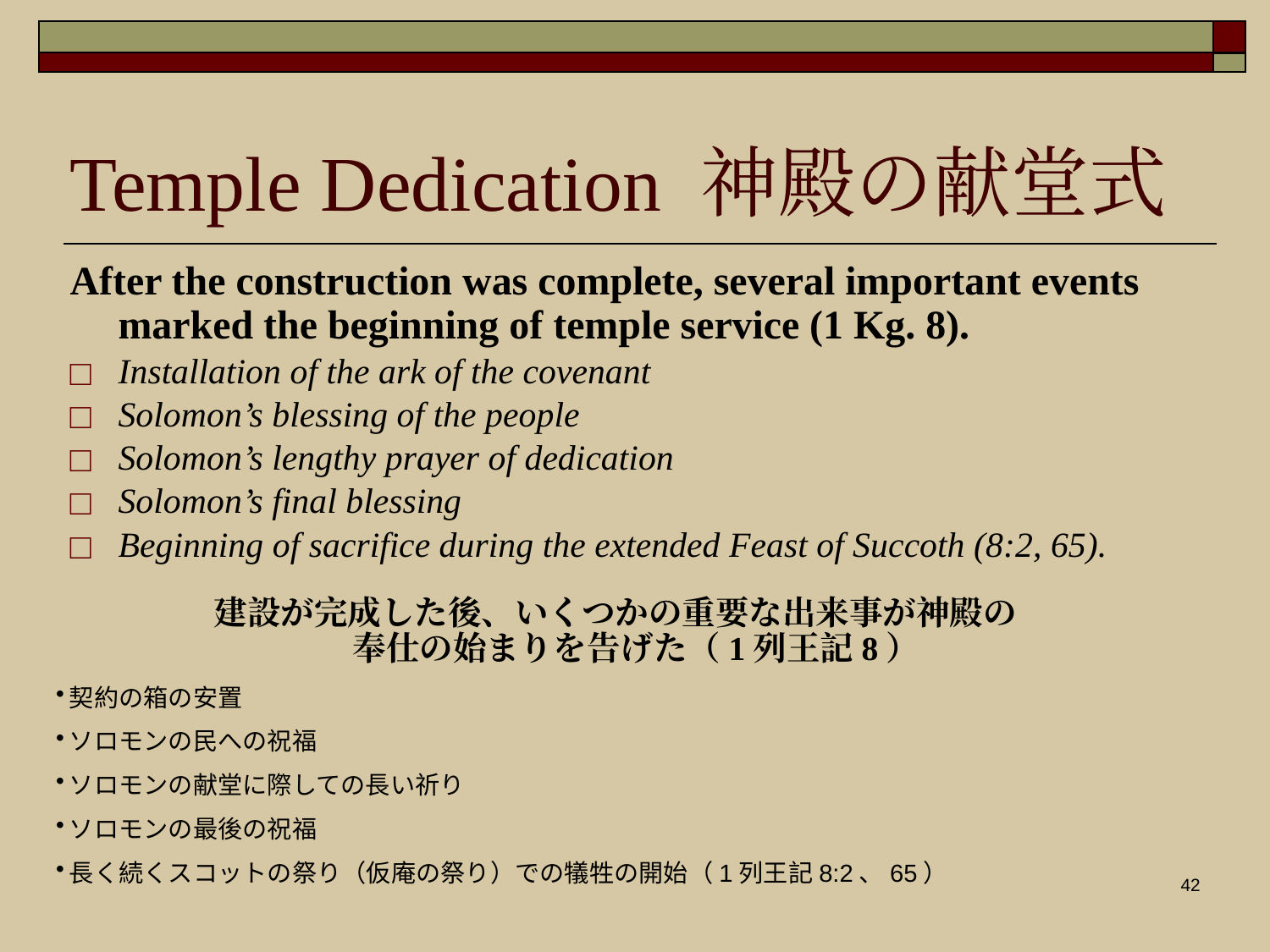

# Temple Dedication 神殿の献堂式
After the construction was complete, several important events marked the beginning of temple service (1 Kg. 8).
Installation of the ark of the covenant
Solomon’s blessing of the people
Solomon’s lengthy prayer of dedication
Solomon’s final blessing
Beginning of sacrifice during the extended Feast of Succoth (8:2, 65).
建設が完成した後、いくつかの重要な出来事が神殿の
 奉仕の始まりを告げた（1列王記8）
契約の箱の安置
ソロモンの民への祝福
ソロモンの献堂に際しての長い祈り
ソロモンの最後の祝福
長く続くスコットの祭り（仮庵の祭り）での犠牲の開始（1列王記8:2、65）
42